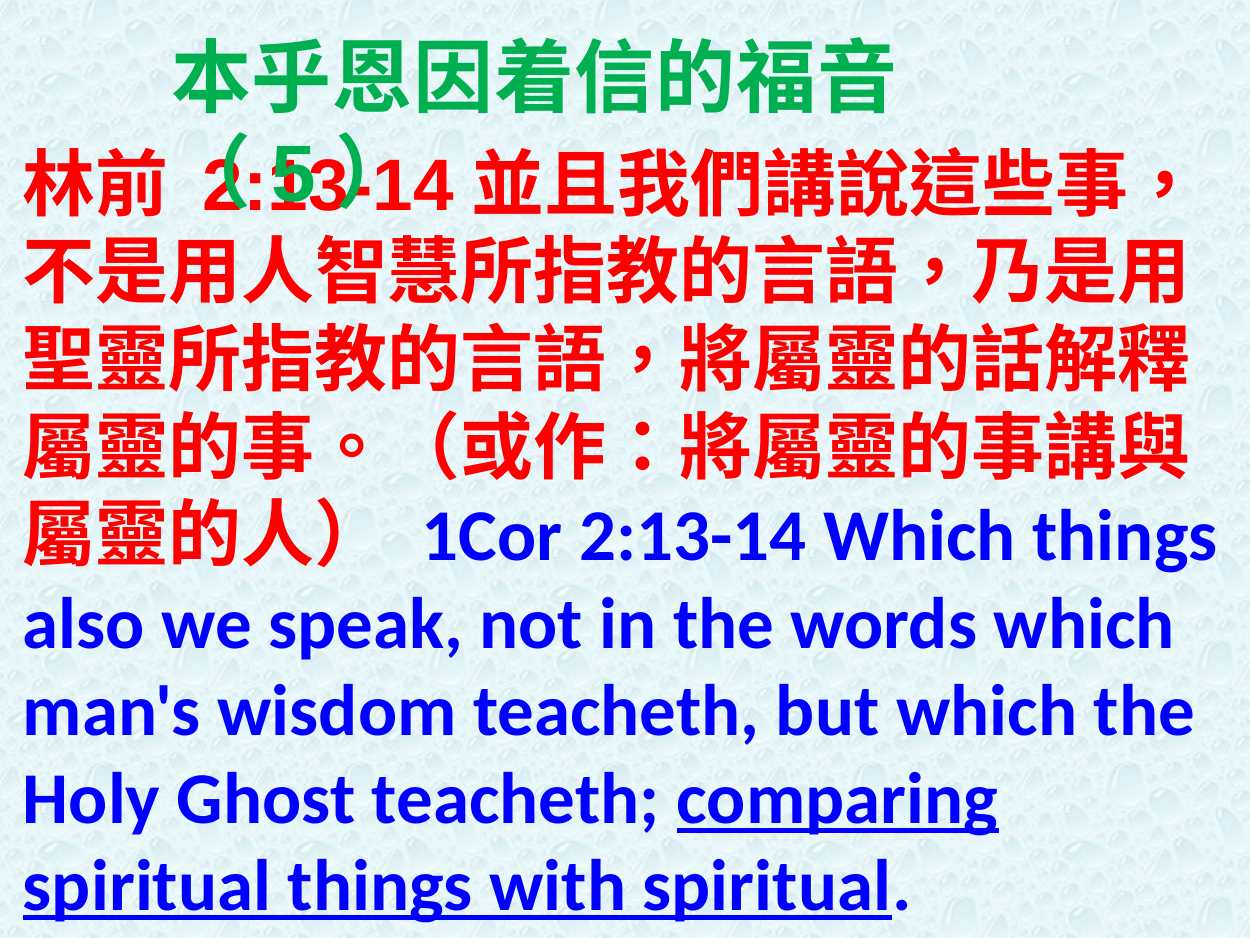

本乎恩因着信的福音（5）
林前 2:13-14並且我們講說這些事，不是用人智慧所指教的言語，乃是用聖靈所指教的言語，將屬靈的話解釋屬靈的事。（或作：將屬靈的事講與屬靈的人） 1Cor 2:13-14 Which things also we speak, not in the words which man's wisdom teacheth, but which the Holy Ghost teacheth; comparing spiritual things with spiritual.